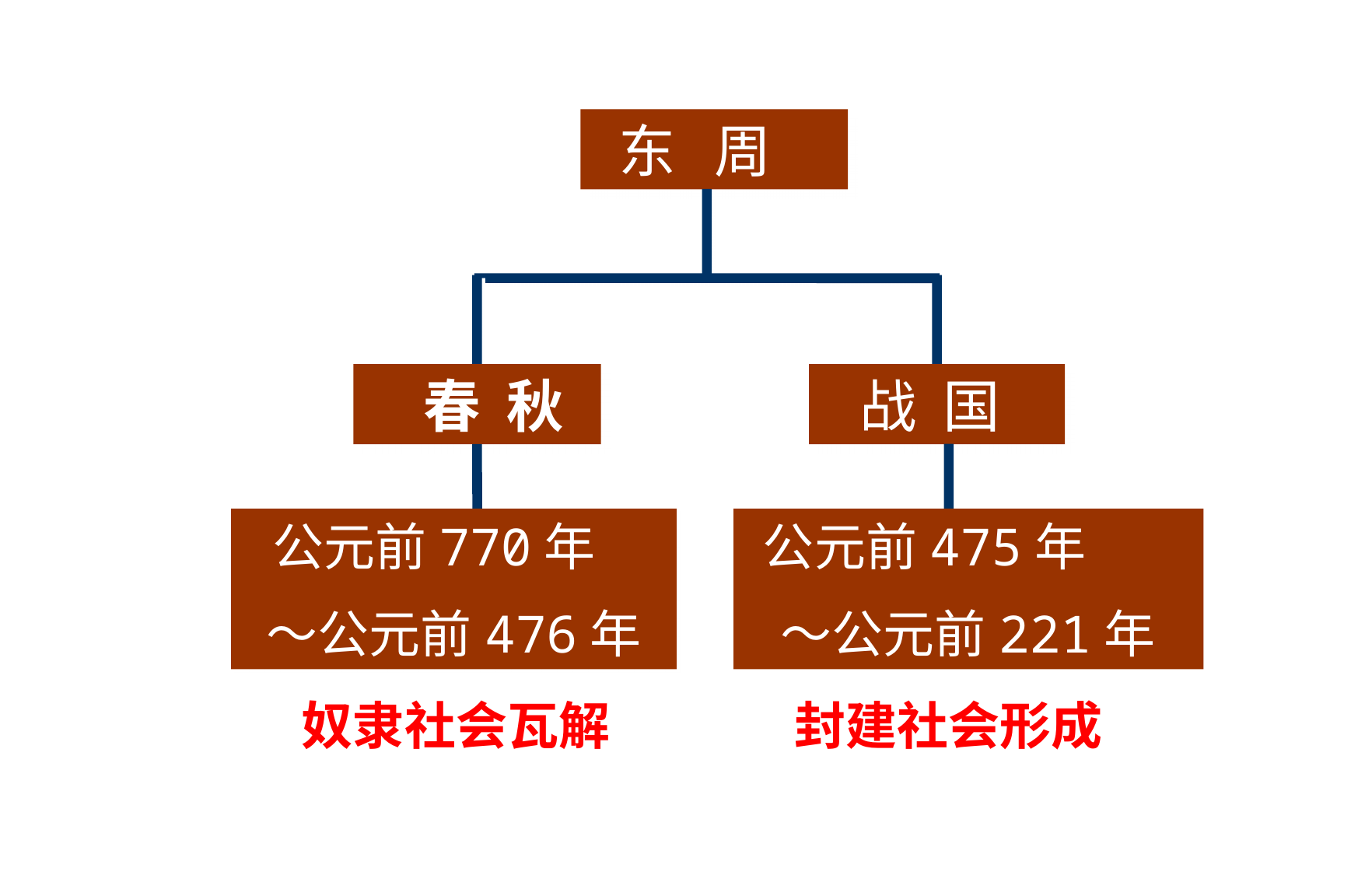

东   周

春  秋
  战  国

  公元前770年
 ～公元前476年
  公元前475年
  ～公元前221年

奴隶社会瓦解
封建社会形成